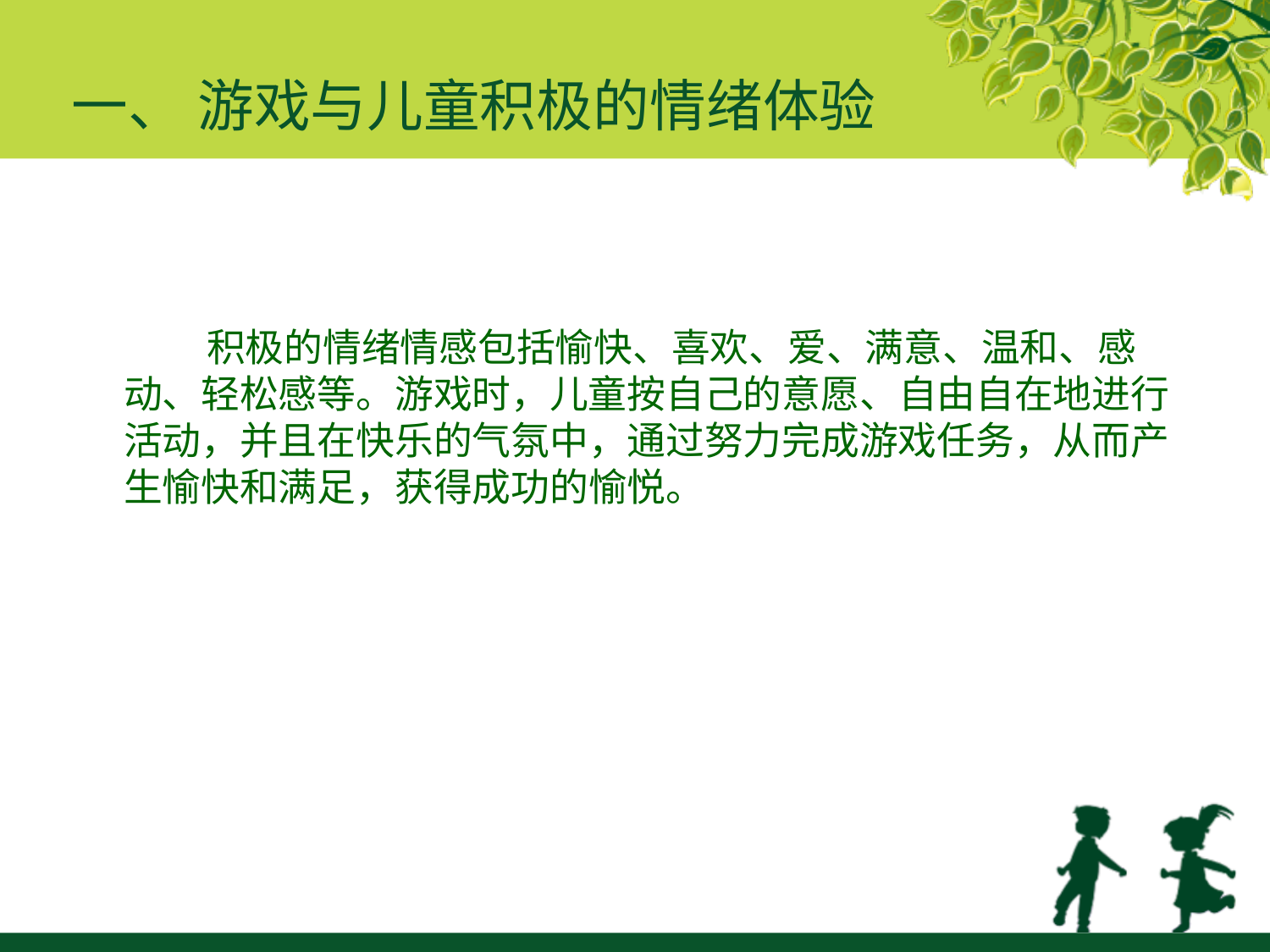

# 一、 游戏与儿童积极的情绪体验

              积极的情绪情感包括愉快、喜欢、爱、满意、温和、感动、轻松感等。游戏时，儿童按自己的意愿、自由自在地进行活动，并且在快乐的气氛中，通过努力完成游戏任务，从而产生愉快和满足，获得成功的愉悦。